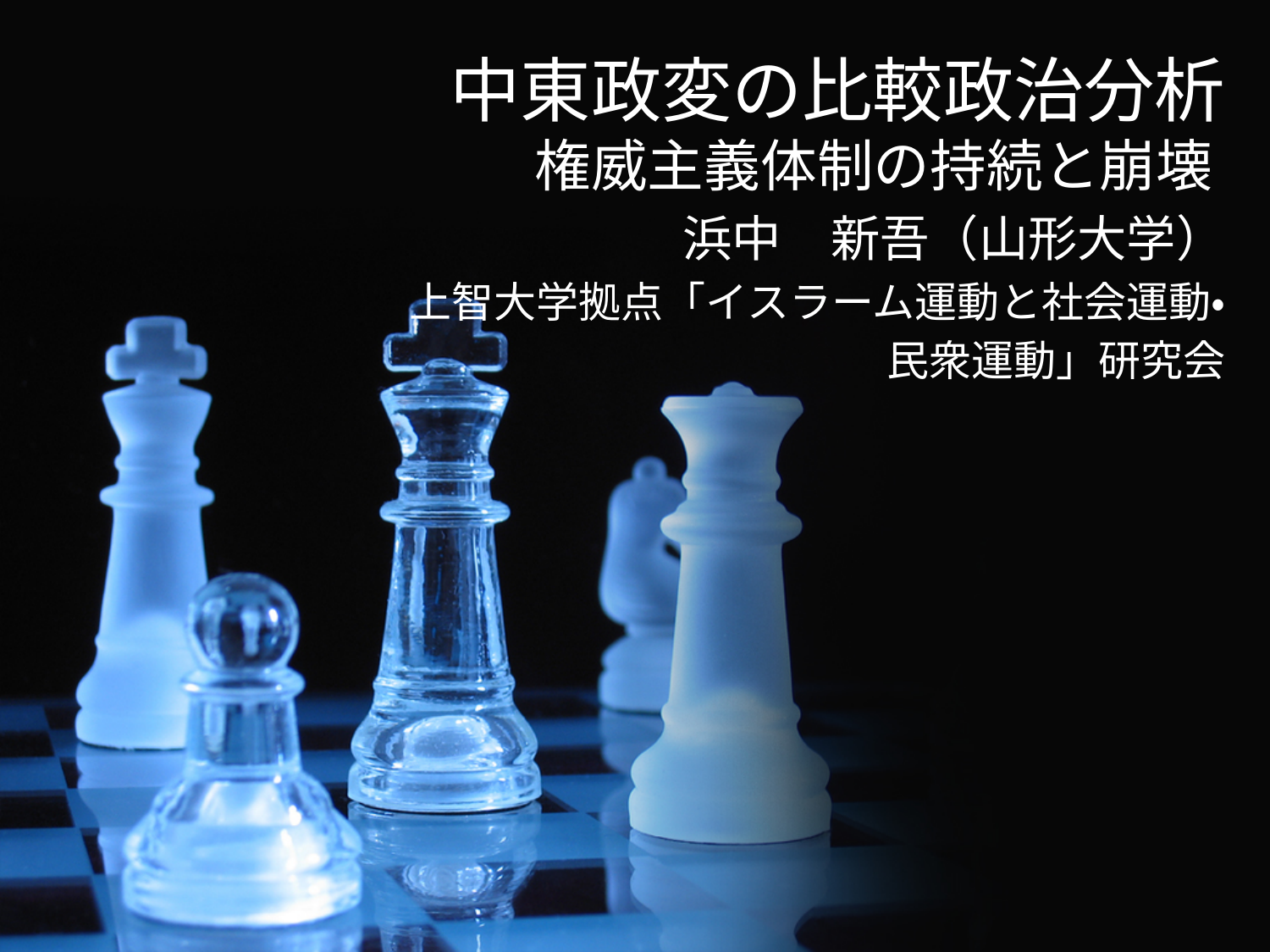

# 中東政変の比較政治分析 権威主義体制の持続と崩壊
浜中　新吾（山形大学）
上智大学拠点「イスラーム運動と社会運動・
民衆運動」研究会